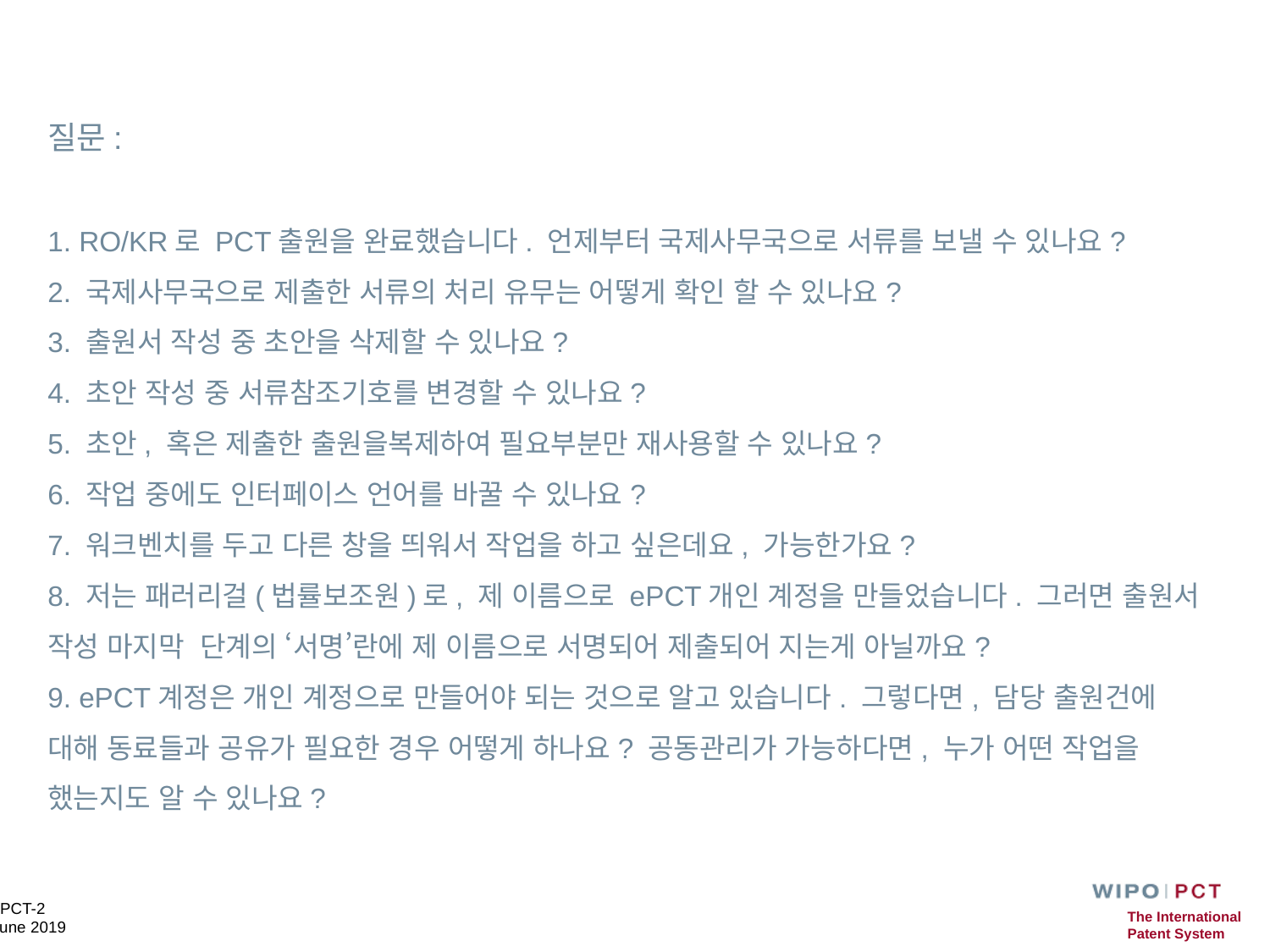

# 질문: 1. RO/KR로 PCT출원을 완료했습니다. 언제부터 국제사무국으로 서류를 보낼 수 있나요? 2. 국제사무국으로 제출한 서류의 처리 유무는 어떻게 확인 할 수 있나요? 3. 출원서 작성 중 초안을 삭제할 수 있나요? 4. 초안 작성 중 서류참조기호를 변경할 수 있나요? 5. 초안, 혹은 제출한 출원을복제하여 필요부분만 재사용할 수 있나요? 6. 작업 중에도 인터페이스 언어를 바꿀 수 있나요? 7. 워크벤치를 두고 다른 창을 띄워서 작업을 하고 싶은데요, 가능한가요? 8. 저는 패러리걸(법률보조원)로, 제 이름으로 ePCT개인 계정을 만들었습니다. 그러면 출원서 작성 마지막  단계의 ‘서명’란에 제 이름으로 서명되어 제출되어 지는게 아닐까요? 9. ePCT계정은 개인 계정으로 만들어야 되는 것으로 알고 있습니다. 그렇다면, 담당 출원건에 대해 동료들과 공유가 필요한 경우 어떻게 하나요? 공동관리가 가능하다면, 누가 어떤 작업을 했는지도 알 수 있나요?